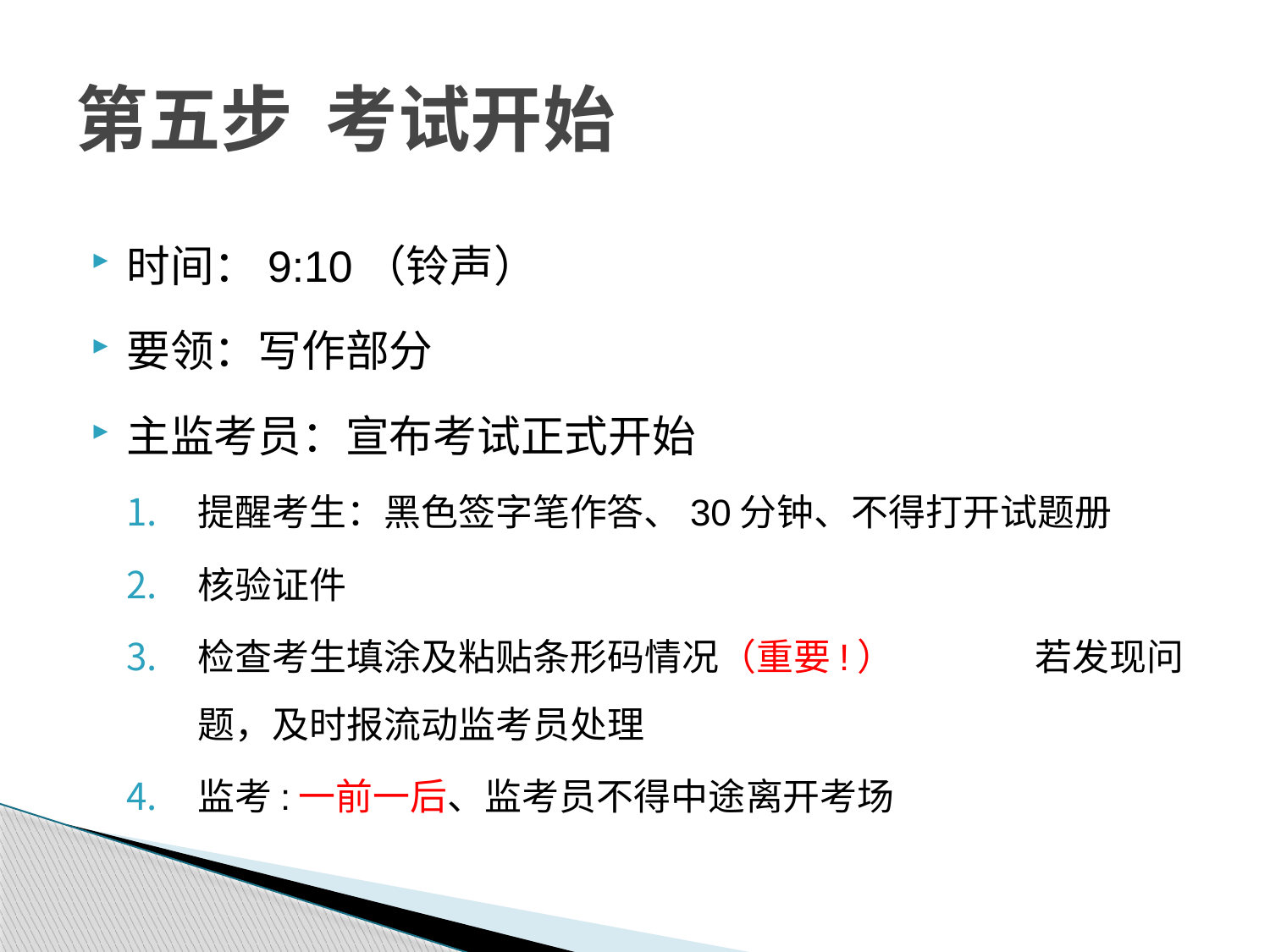

# 第五步  考试开始
时间：9:10（铃声）
要领：写作部分
主监考员：宣布考试正式开始
提醒考生：黑色签字笔作答、30分钟、不得打开试题册
核验证件
检查考生填涂及粘贴条形码情况（重要!）                 若发现问题，及时报流动监考员处理
监考:一前一后、监考员不得中途离开考场